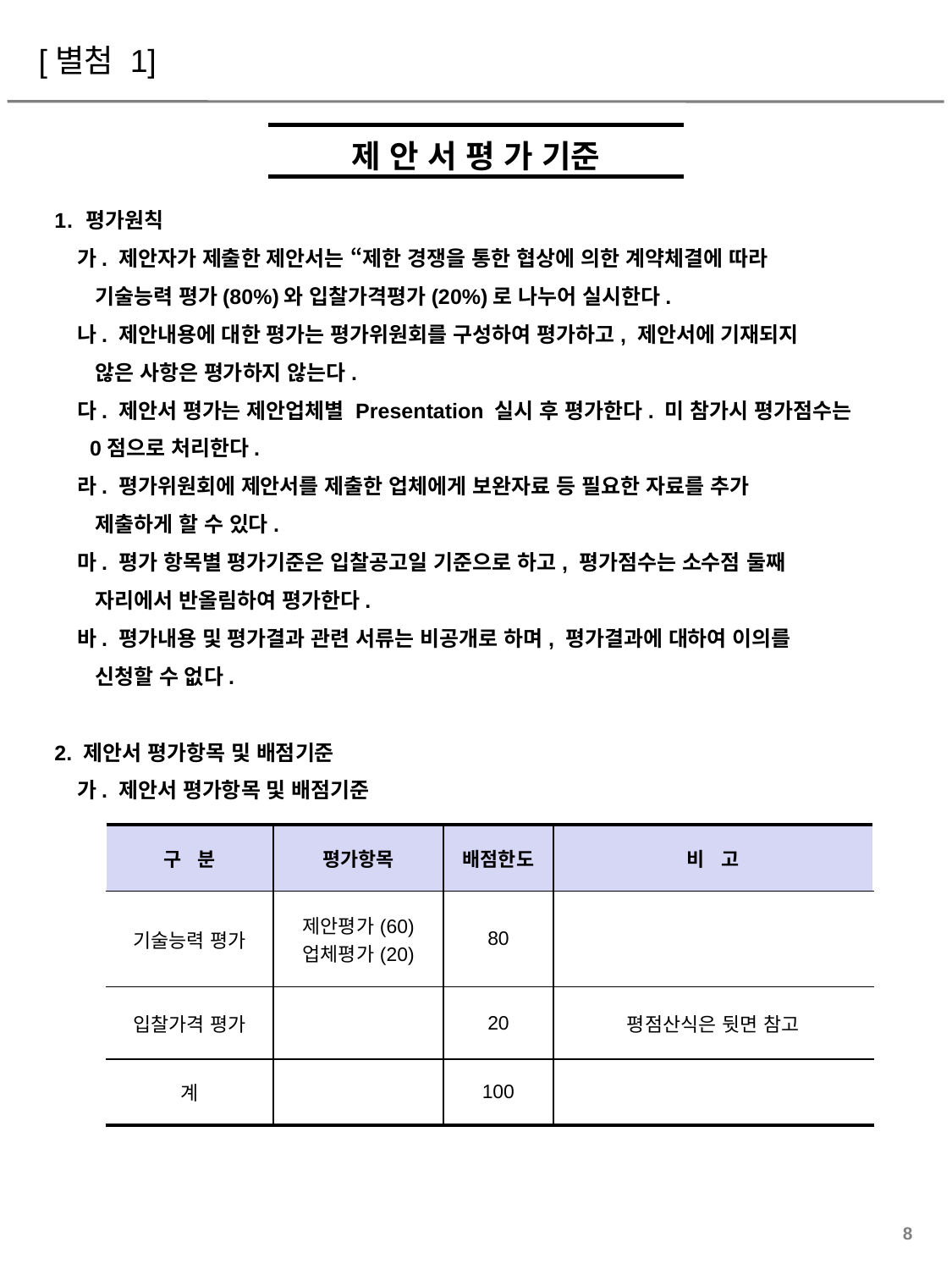

[별첨 1]
| 제 안 서 평 가 기준 |
| --- |
평가원칙
   가. 제안자가 제출한 제안서는 “제한 경쟁을 통한 협상에 의한 계약체결에 따라
      기술능력 평가(80%)와 입찰가격평가(20%)로 나누어 실시한다.
   나. 제안내용에 대한 평가는 평가위원회를 구성하여 평가하고, 제안서에 기재되지
      않은 사항은 평가하지 않는다.
   다. 제안서 평가는 제안업체별 Presentation 실시 후 평가한다. 미 참가시 평가점수는
      0점으로 처리한다.
   라. 평가위원회에 제안서를 제출한 업체에게 보완자료 등 필요한 자료를 추가
      제출하게 할 수 있다.
   마. 평가 항목별 평가기준은 입찰공고일 기준으로 하고, 평가점수는 소수점 둘째
      자리에서 반올림하여 평가한다.
   바. 평가내용 및 평가결과 관련 서류는 비공개로 하며, 평가결과에 대하여 이의를
      신청할 수 없다.

2. 제안서 평가항목 및 배점기준
   가. 제안서 평가항목 및 배점기준
| 구 분 | 평가항목 | 배점한도 | 비 고 |
| --- | --- | --- | --- |
| 기술능력 평가 | 제안평가(60) 업체평가(20) | 80 |  |
| 입찰가격 평가 |  | 20 | 평점산식은 뒷면 참고 |
| 계 |  | 100 |  |
8